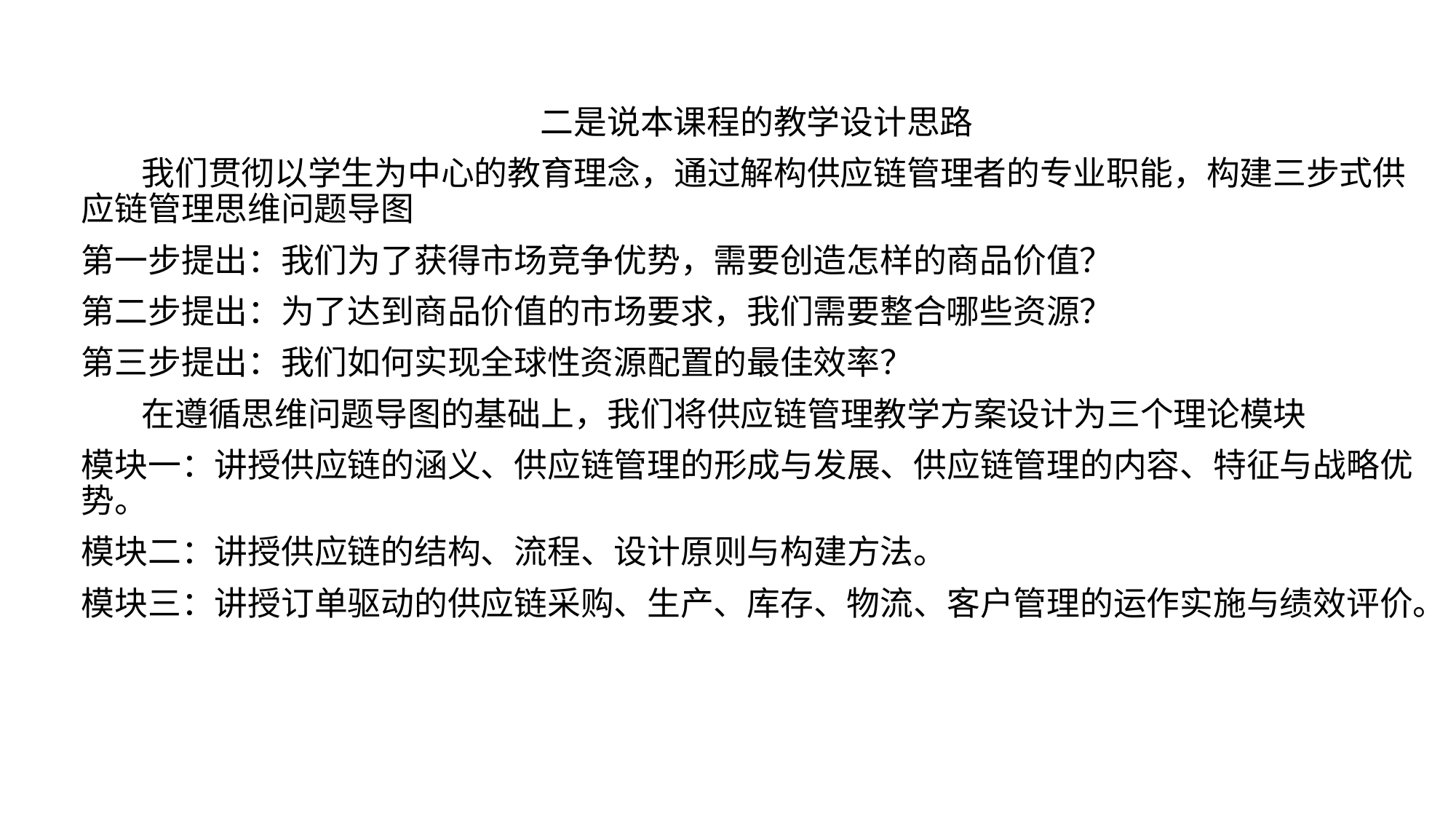

二是说本课程的教学设计思路
       我们贯彻以学生为中心的教育理念，通过解构供应链管理者的专业职能，构建三步式供应链管理思维问题导图
第一步提出：我们为了获得市场竞争优势，需要创造怎样的商品价值？
第二步提出：为了达到商品价值的市场要求，我们需要整合哪些资源？
第三步提出：我们如何实现全球性资源配置的最佳效率？
       在遵循思维问题导图的基础上，我们将供应链管理教学方案设计为三个理论模块
模块一：讲授供应链的涵义、供应链管理的形成与发展、供应链管理的内容、特征与战略优势。
模块二：讲授供应链的结构、流程、设计原则与构建方法。
模块三：讲授订单驱动的供应链采购、生产、库存、物流、客户管理的运作实施与绩效评价。